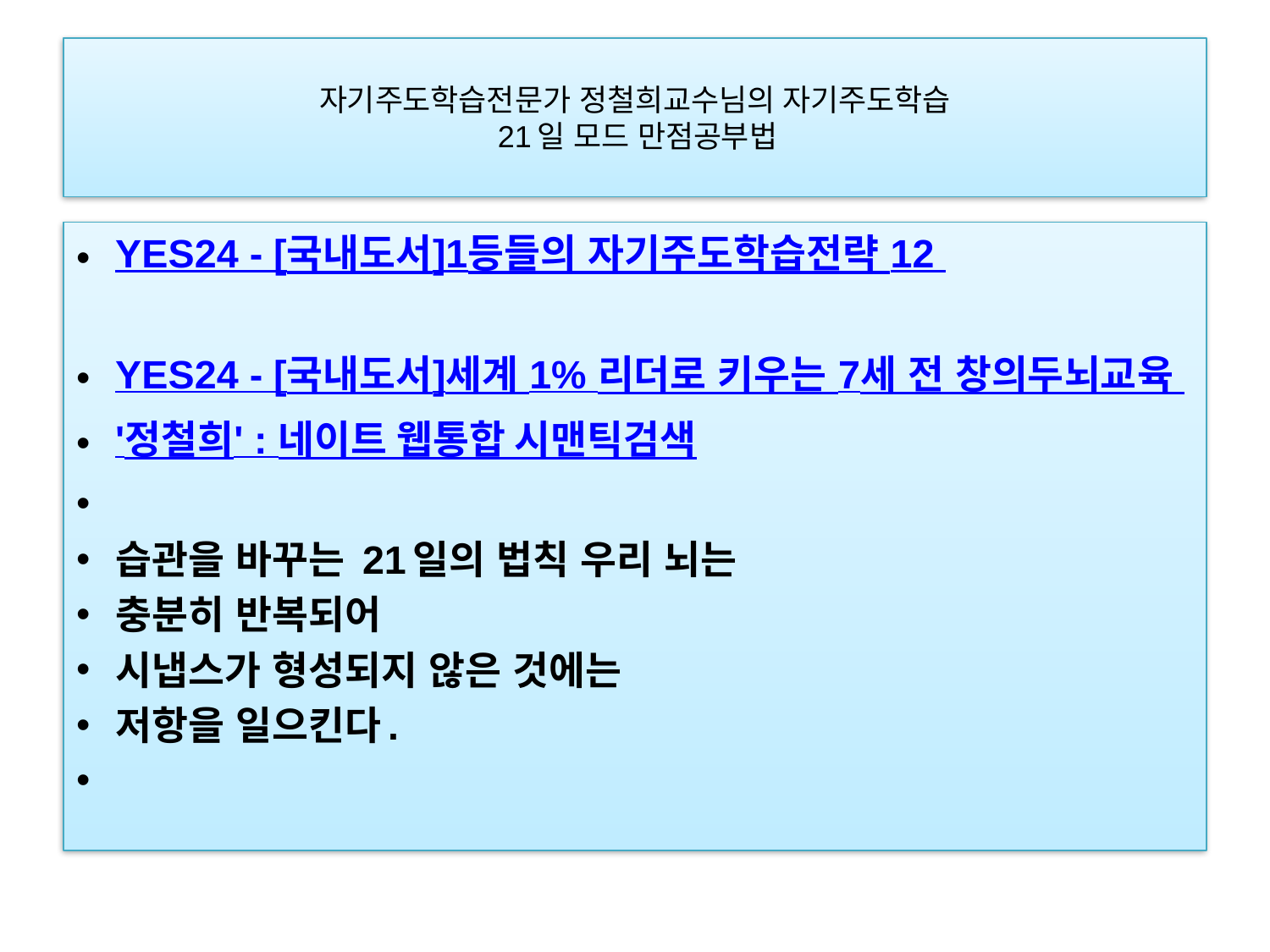

# 자기주도학습전문가 정철희교수님의 자기주도학습 21일 모드 만점공부법
YES24 - [국내도서]1등들의 자기주도학습전략 12

YES24 - [국내도서]세계 1% 리더로 키우는 7세 전 창의두뇌교육
'정철희' : 네이트 웹통합 시맨틱검색

습관을 바꾸는 21일의 법칙 우리 뇌는
충분히 반복되어
시냅스가 형성되지 않은 것에는
저항을 일으킨다.